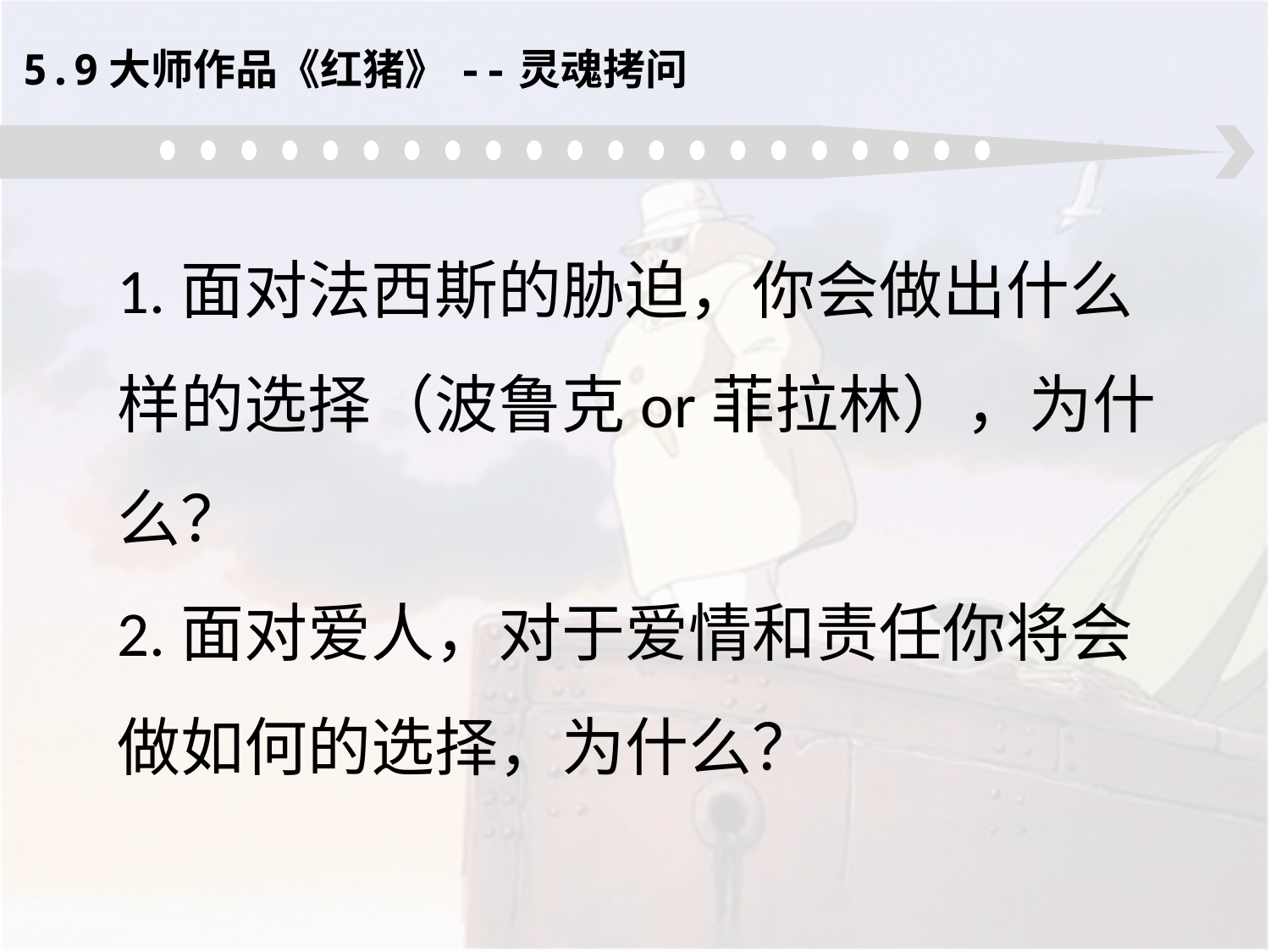

5.9大师作品《红猪》--灵魂拷问

1.面对法西斯的胁迫，你会做出什么样的选择（波鲁克or菲拉林），为什么？
2.面对爱人，对于爱情和责任你将会做如何的选择，为什么？